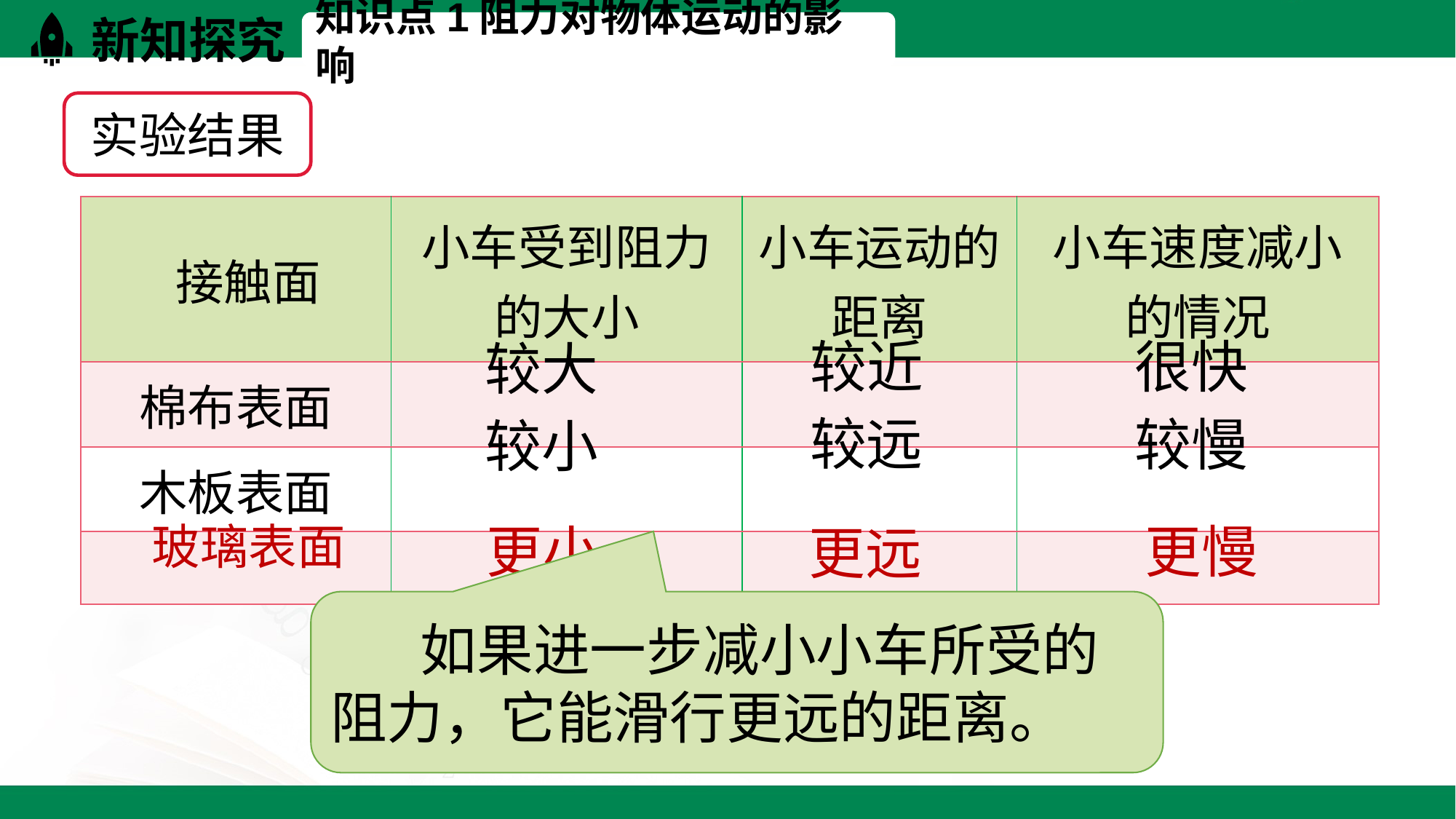

新知探究
知识点1阻力对物体运动的影响

实验结果
| 接触面 | 小车受到阻力的大小 | 小车运动的距离 | 小车速度减小的情况 |
| --- | --- | --- | --- |
| 棉布表面 |  |  |  |
| 木板表面 |  |  |  |
|  |  |  |  |
较近
很快
较大
较远
较慢
较小
更慢
更小
玻璃表面
更远
      如果进一步减小小车所受的阻力，它能滑行更远的距离。